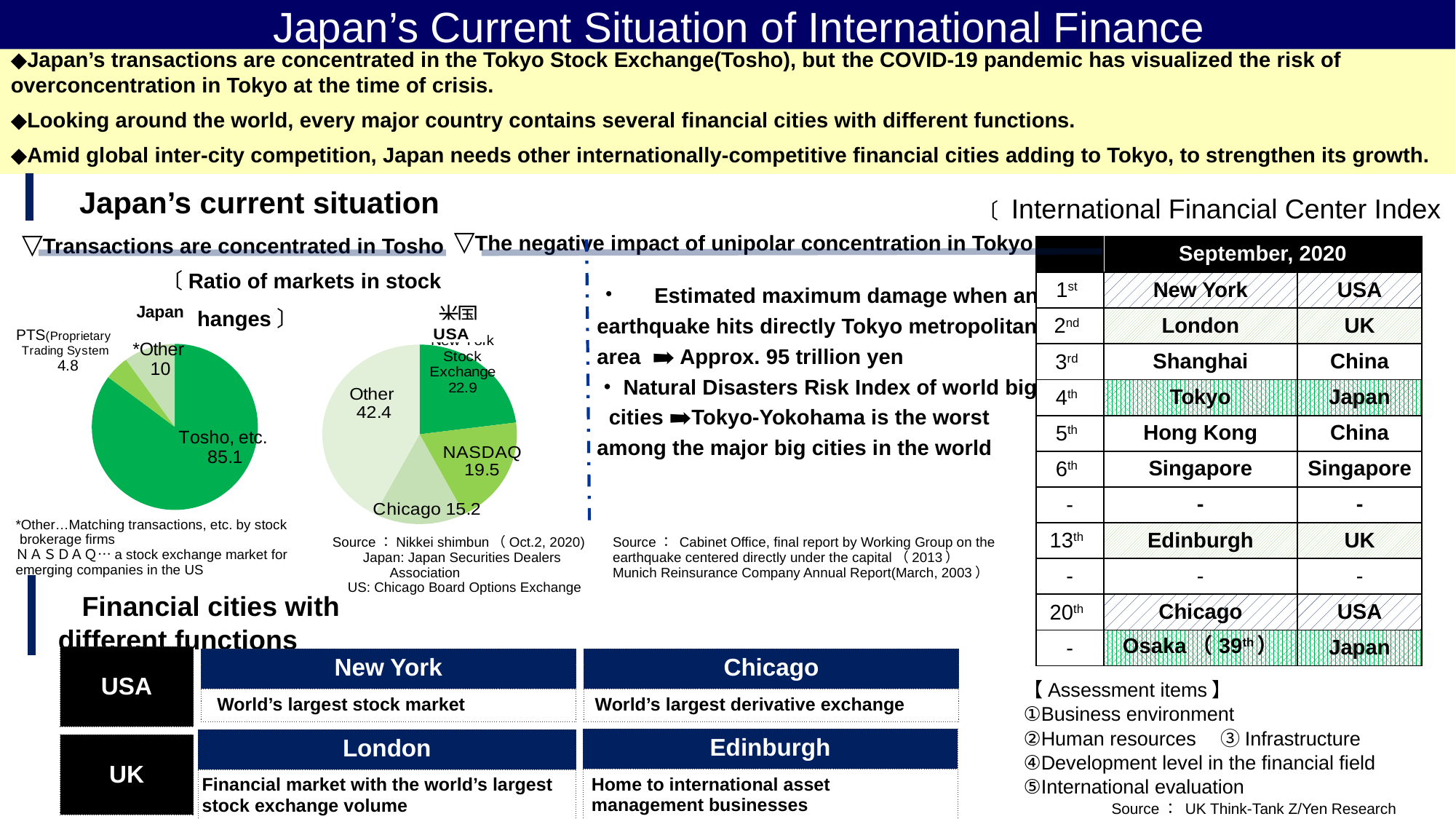

Japan’s Current Situation of International Finance

◆Japan’s transactions are concentrated in the Tokyo Stock Exchange(Tosho), but the COVID-19 pandemic has visualized the risk of overconcentration in Tokyo at the time of crisis.
◆Looking around the world, every major country contains several financial cities with different functions.
◆Amid global inter-city competition, Japan needs other internationally-competitive financial cities adding to Tokyo, to strengthen its growth.

| Japan’s current situation |
| --- |
〔 International Financial Center Index 〕
▽The negative impact of unipolar concentration in Tokyo
▽Transactions are concentrated in Tosho
|  | September, 2020 |  |
| --- | --- | --- |
| 1st | New York | USA |
| 2nd | London | UK |
| 3rd | Shanghai | China |
| 4th | Tokyo | Japan |
| 5th | Hong Kong | China |
| 6th | Singapore | Singapore |
| - | - | - |
| 13th | Edinburgh | UK |
| - | - | - |
| 20th | Chicago | USA |
| - | Osaka（39th） | Japan |
〔Ratio of markets in stock exchanges〕
・　 Estimated maximum damage when an earthquake hits directly Tokyo metropolitan area  ➡ Approx. 95 trillion yen
・Natural Disasters Risk Index of world big
  cities ➡Tokyo-Yokohama is the worst  among the major big cities in the world
日本
米国

### Chart

| Category |  |
|---|---|
| 東証等 | 85.1 |
| ＰＴＳ | 4.8 |
| その他 | 10.0 |

### Chart

| Category |  |
|---|---|
| NYSE | 22.9 |
| NASDAQ | 19.5 |
| シカゴ | 15.2 |
| その他 | 42.4 |
*Other…Matching transactions, etc. by stock
 brokerage firms
ＮＡＳＤＡＱ…a stock exchange market for
emerging companies in the US
Source：Nikkei shimbun（Oct.2, 2020)
　　Japan: Japan Securities Dealers
               Association
    US: Chicago Board Options Exchange

Source： Cabinet Office, final report by Working Group on the
earthquake centered directly under the capital（2013）
Munich Reinsurance Company Annual Report(March, 2003）
| Financial cities with different functions |
| --- |
| USA |
| --- |
| New York |
| --- |
| World’s largest stock market |
| Chicago |
| --- |
| World’s largest derivative exchange |
【Assessment items】
①Business environment
②Human resources　③Infrastructure
④Development level in the financial field
⑤International evaluation
| Edinburgh |
| --- |
| Home to international asset management businesses |
| London |
| --- |
| Financial market with the world’s largest stock exchange volume |
| UK |
| --- |
Source： UK Think-Tank Z/Yen Research